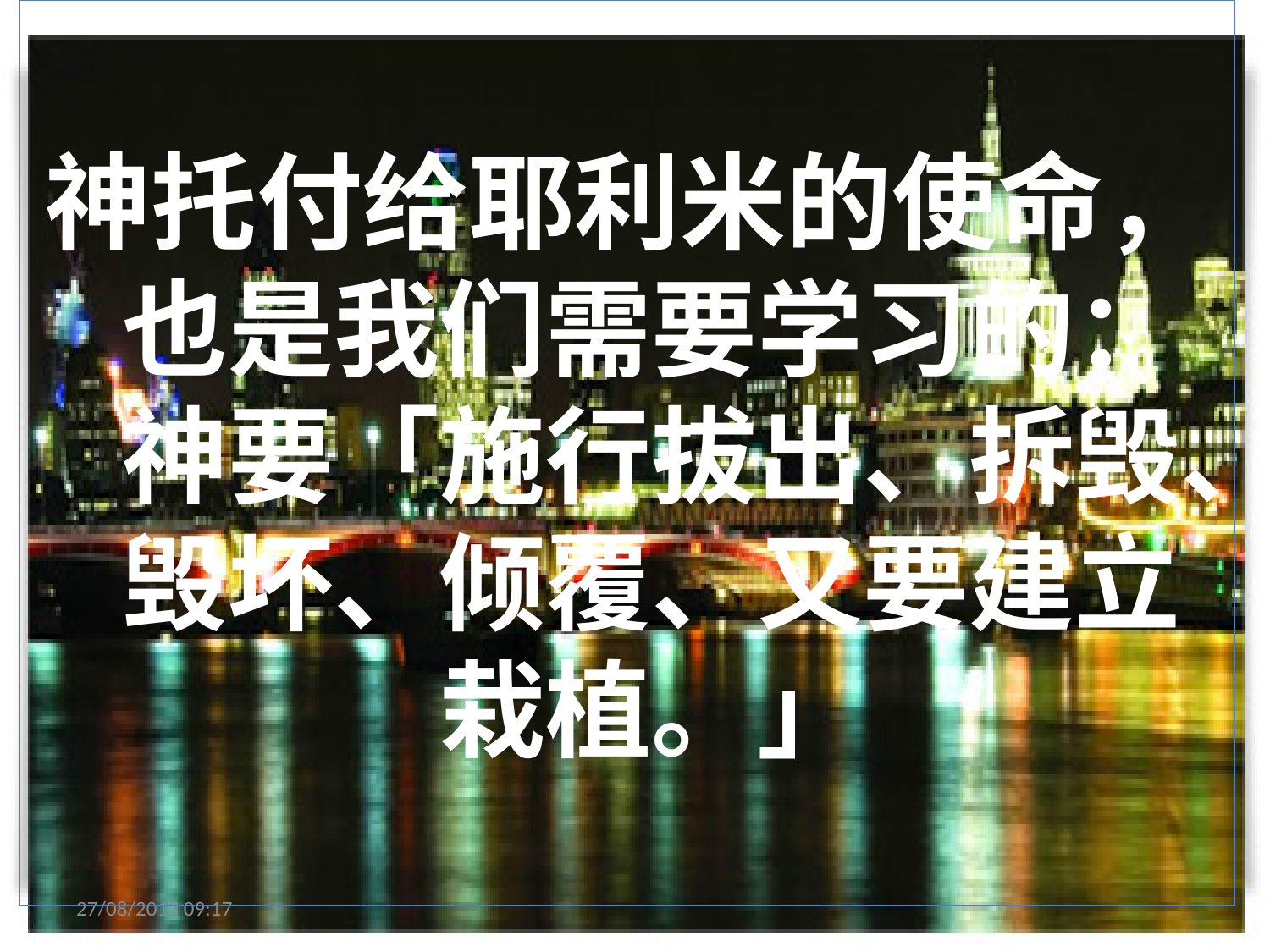

神托付给耶利米的使命，也是我们需要学习的：神要「施行拔出、拆毁、毁坏、倾覆、又要建立栽植。」
27/08/2013 09:17